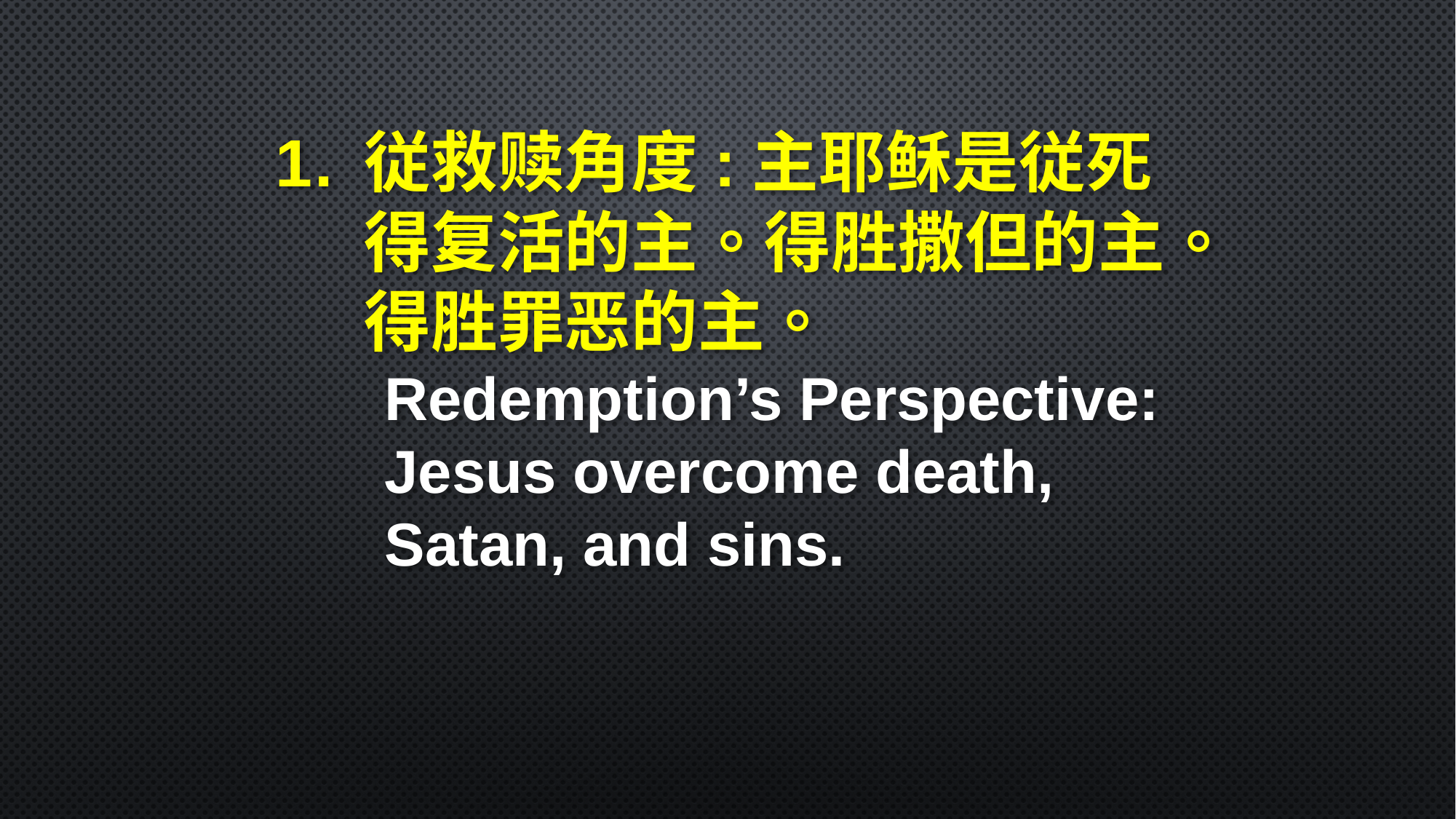

従救赎角度:主耶稣是従死得复活的主。得胜撒但的主。得胜罪恶的主。
Redemption’s Perspective: Jesus overcome death, Satan, and sins.